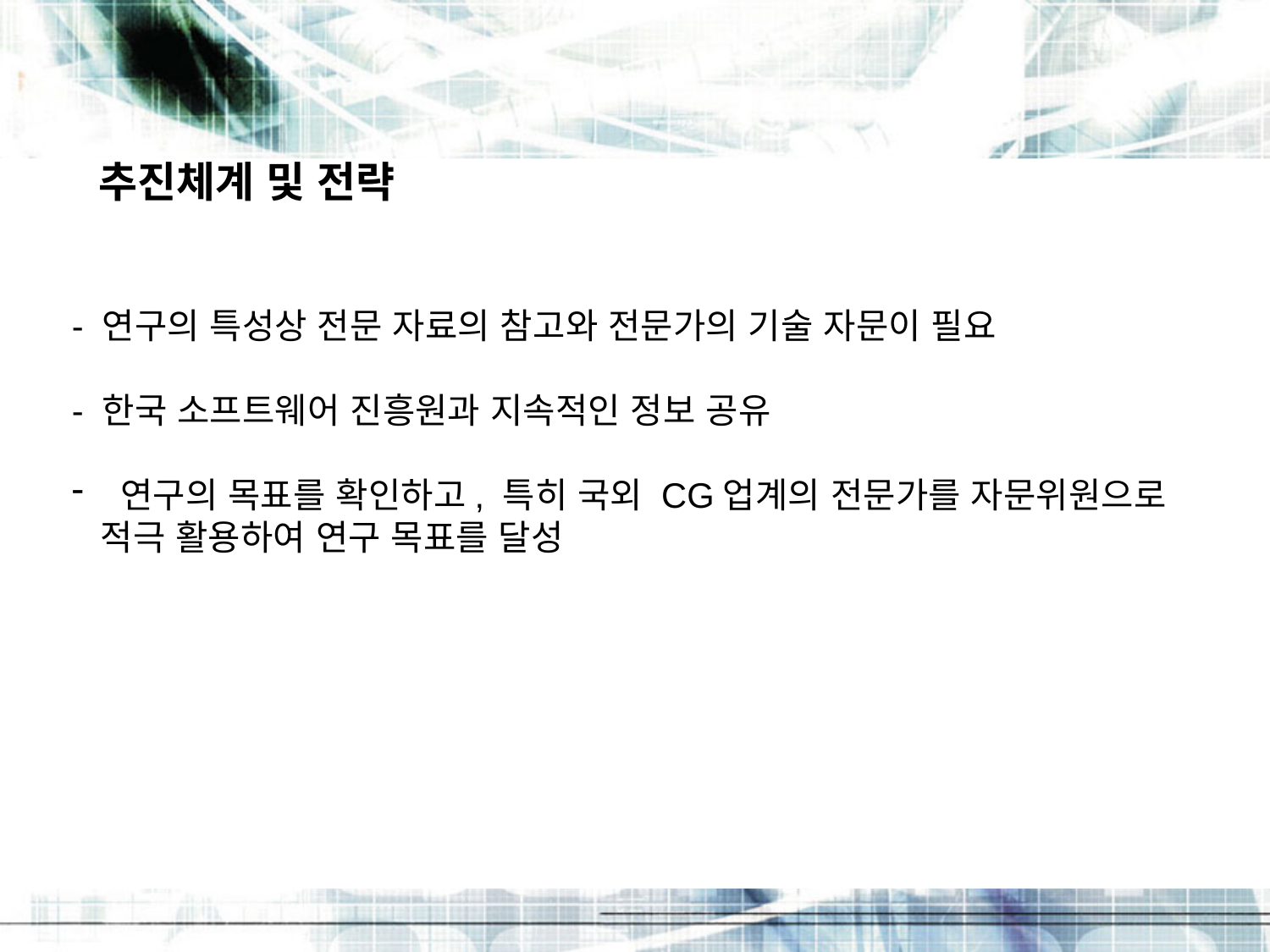

추진체계 및 전략
- 연구의 특성상 전문 자료의 참고와 전문가의 기술 자문이 필요

- 한국 소프트웨어 진흥원과 지속적인 정보 공유

 연구의 목표를 확인하고, 특히 국외 CG업계의 전문가를 자문위원으로
  적극 활용하여 연구 목표를 달성